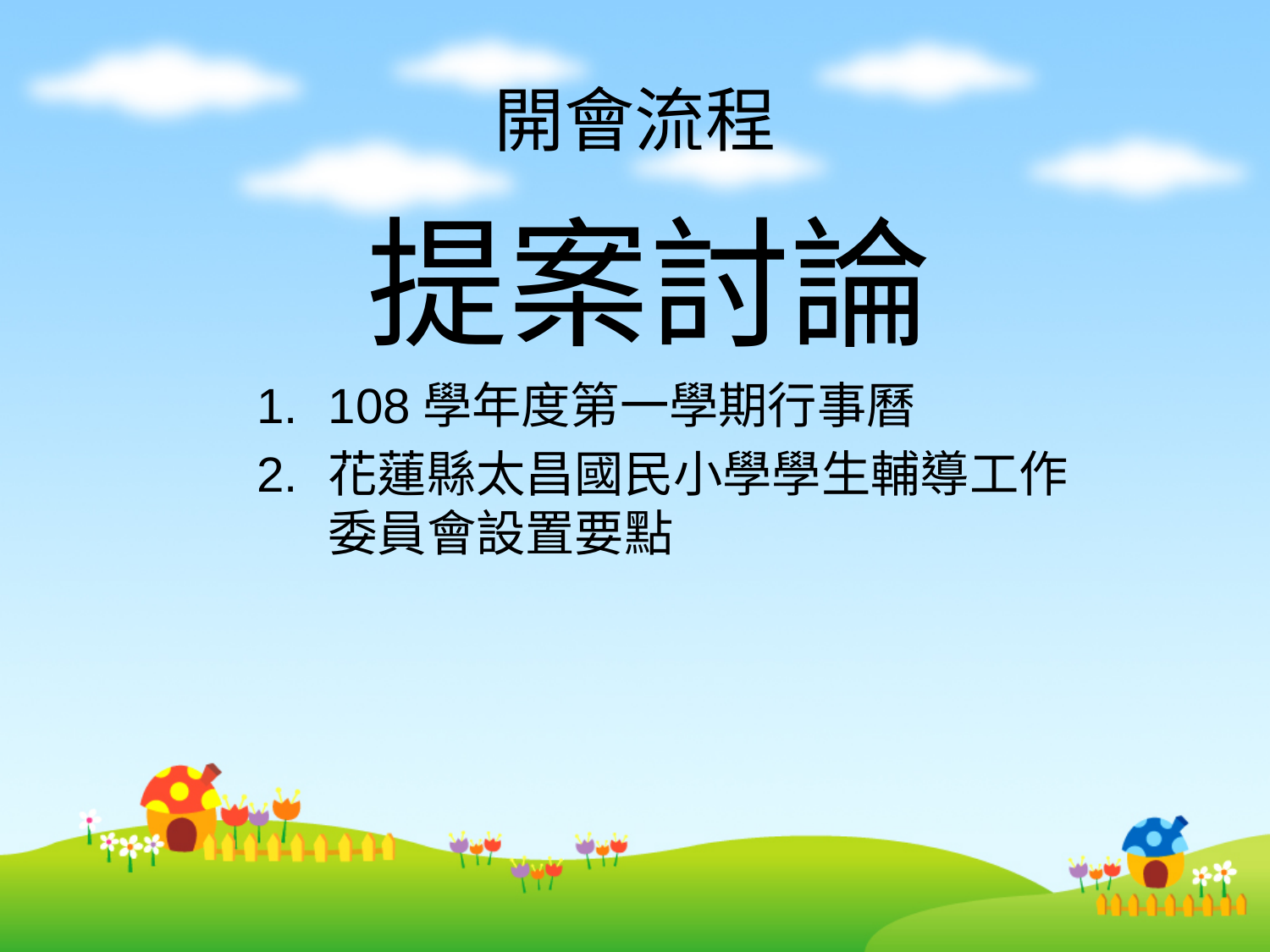

# 開會流程
提案討論
108學年度第一學期行事曆
花蓮縣太昌國民小學學生輔導工作委員會設置要點